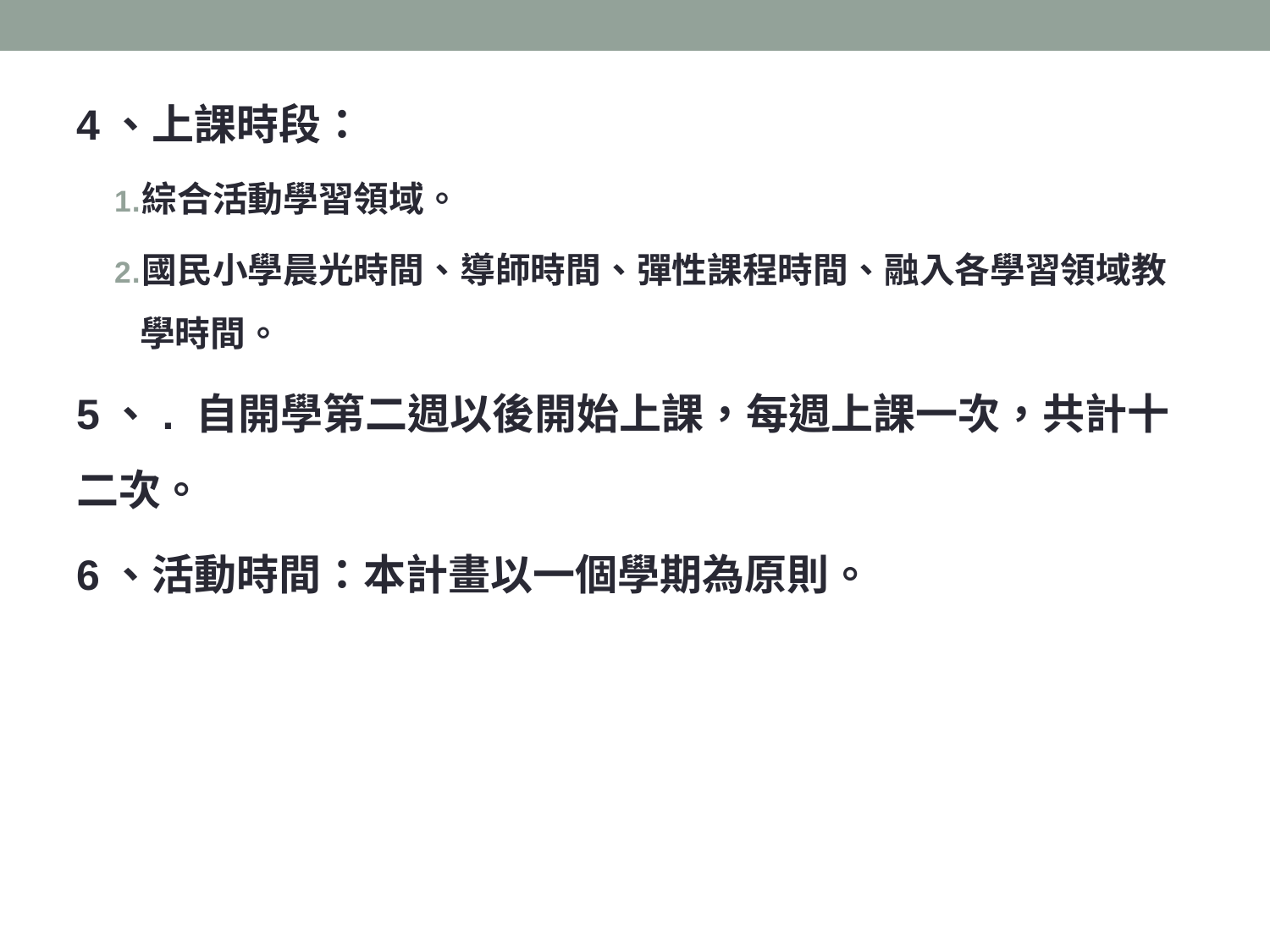

4、上課時段：
綜合活動學習領域。
國民小學晨光時間、導師時間、彈性課程時間、融入各學習領域教學時間。
5、. 自開學第二週以後開始上課，每週上課一次，共計十二次。
6、活動時間：本計畫以一個學期為原則。